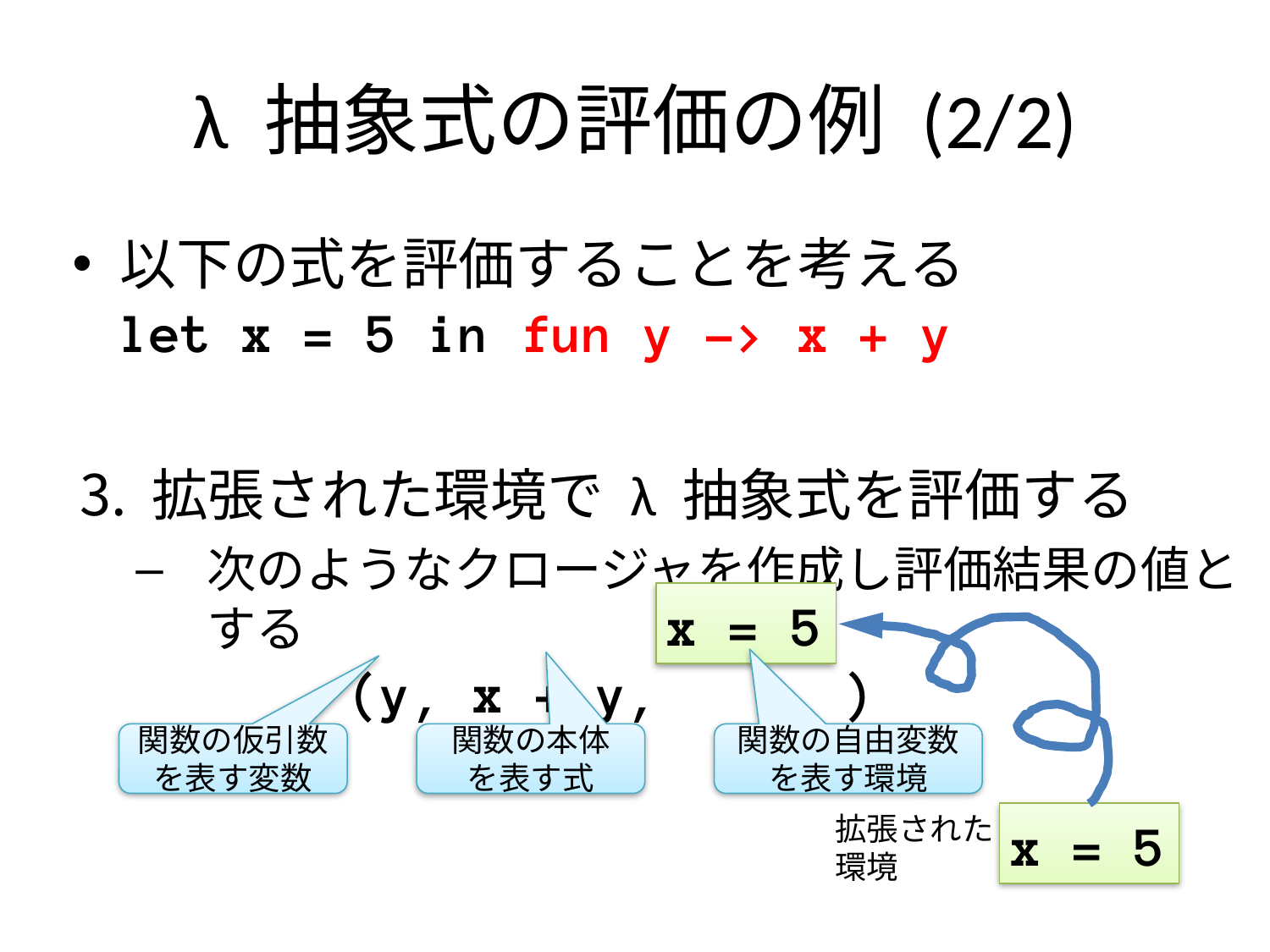

# λ 抽象式の評価の例 (2/2)
以下の式を評価することを考える
let x = 5 in fun y -> x + y

拡張された環境で λ 抽象式を評価する
次のようなクロージャを作成し評価結果の値とする
            (y, x + y,      )

x = 5

関数の仮引数
を表す変数
関数の本体
を表す式
関数の自由変数を表す環境
拡張された
環境
x = 5